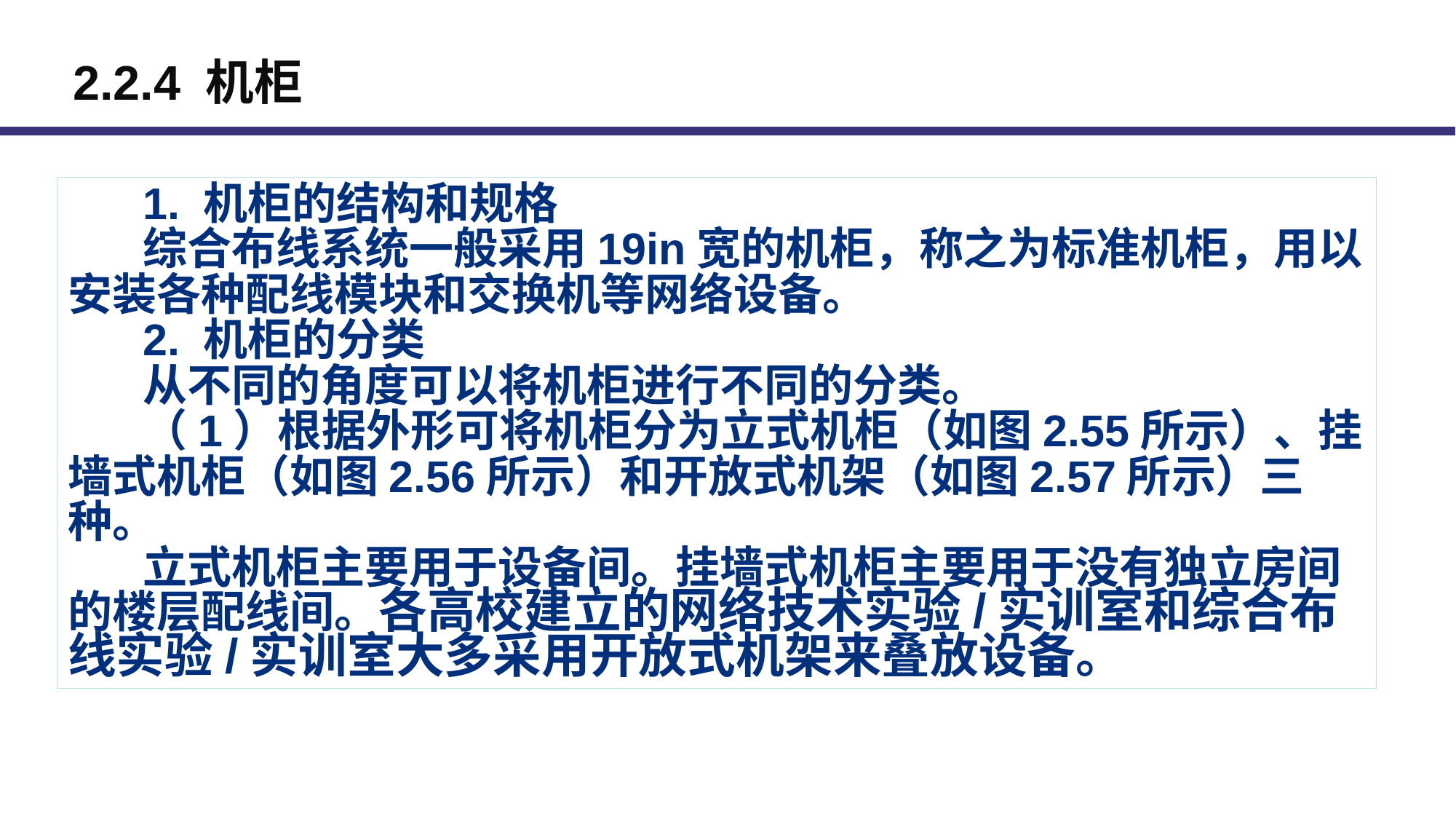

# 2.2.4 机柜
1. 机柜的结构和规格
综合布线系统一般采用19in宽的机柜，称之为标准机柜，用以安装各种配线模块和交换机等网络设备。
2. 机柜的分类
从不同的角度可以将机柜进行不同的分类。
（1）根据外形可将机柜分为立式机柜（如图2.55所示）、挂墙式机柜（如图2.56所示）和开放式机架（如图2.57所示）三种。
立式机柜主要用于设备间。挂墙式机柜主要用于没有独立房间的楼层配线间。各高校建立的网络技术实验/实训室和综合布线实验/实训室大多采用开放式机架来叠放设备。